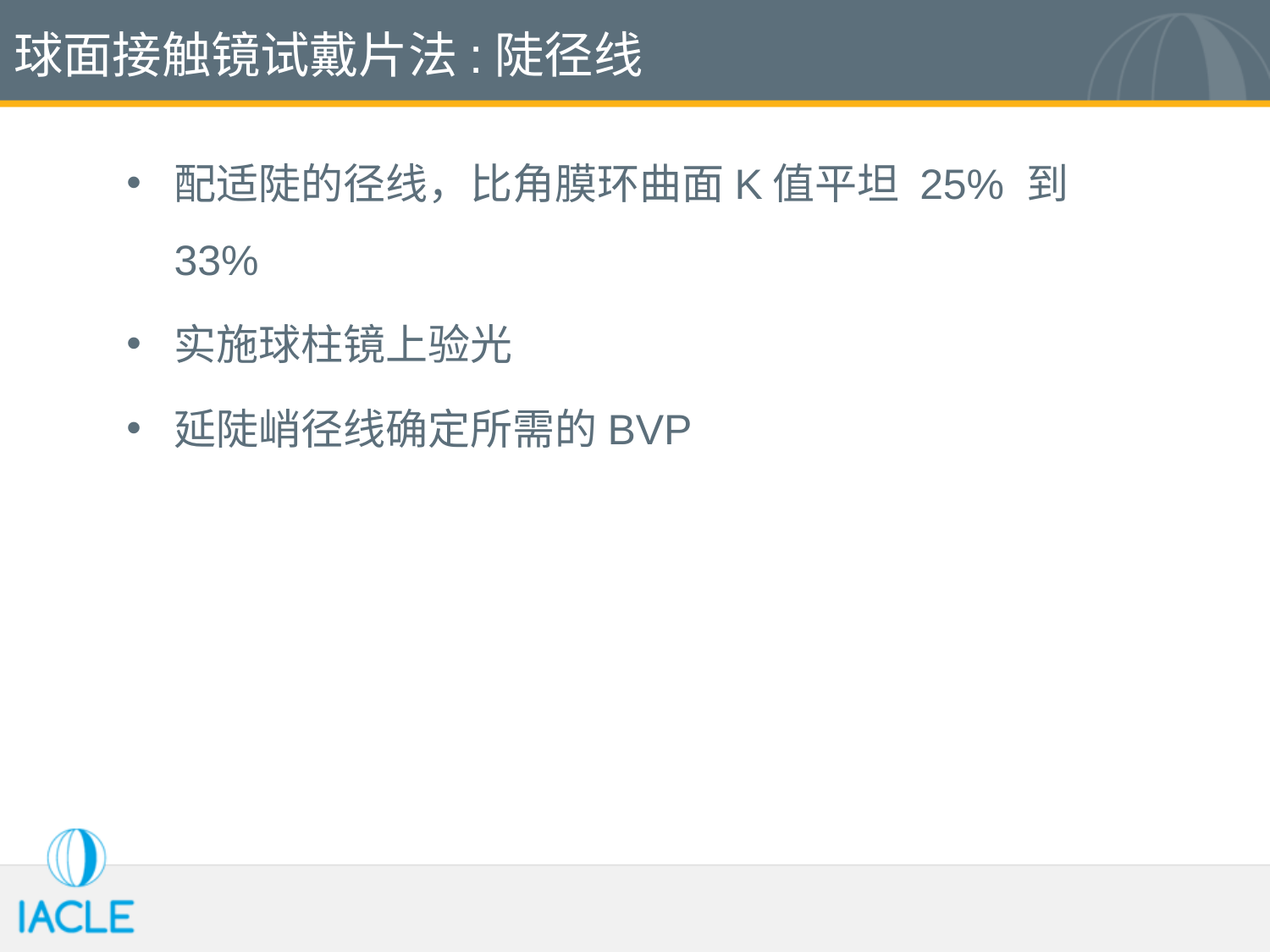

# 球面接触镜试戴片法:陡径线

配适陡的径线，比角膜环曲面K值平坦 25% 到 33%
实施球柱镜上验光
延陡峭径线确定所需的BVP